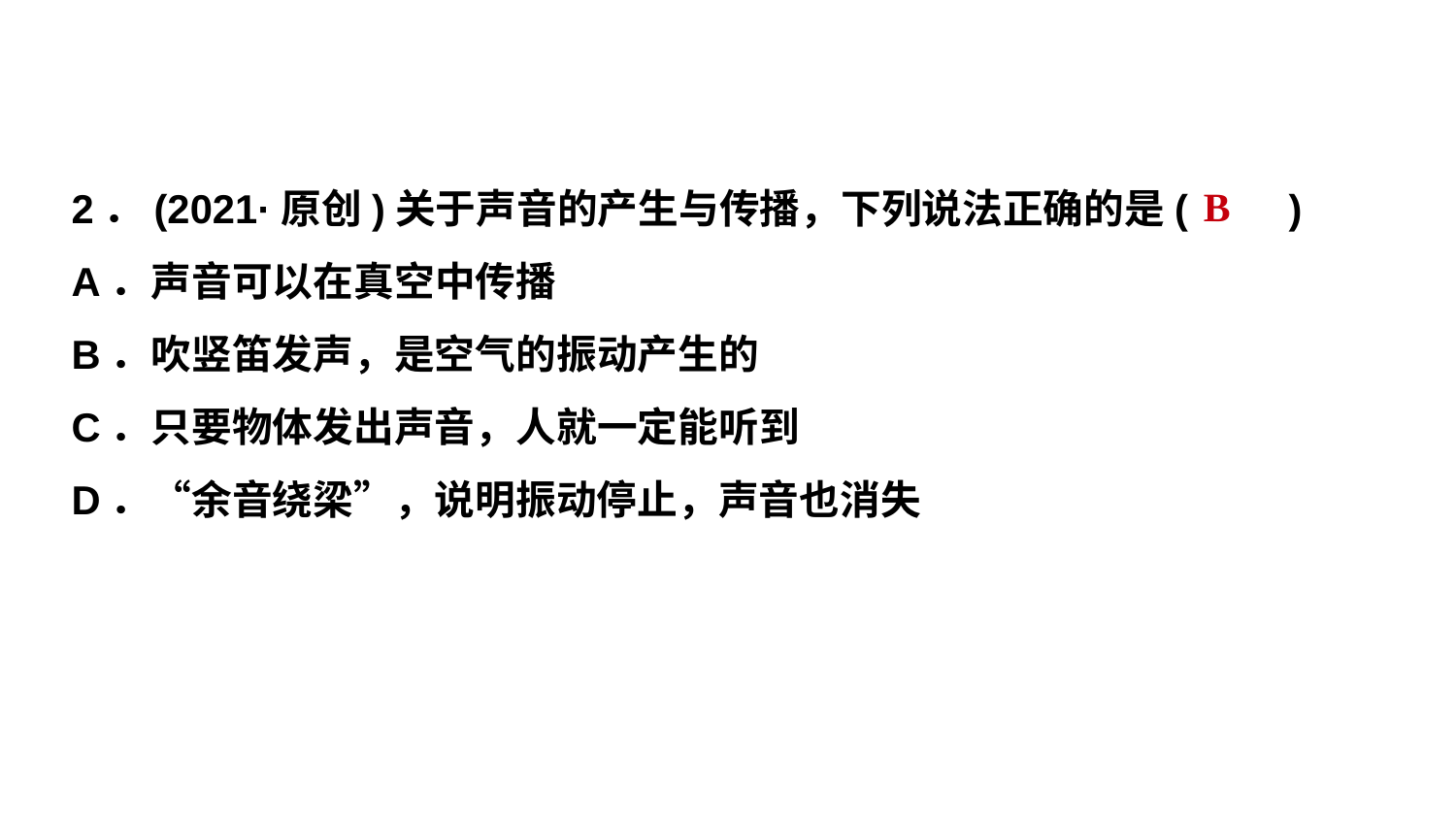

2．(2021·原创)关于声音的产生与传播，下列说法正确的是(　　)
A．声音可以在真空中传播
B．吹竖笛发声，是空气的振动产生的
C．只要物体发出声音，人就一定能听到
D．“余音绕梁”，说明振动停止，声音也消失
B